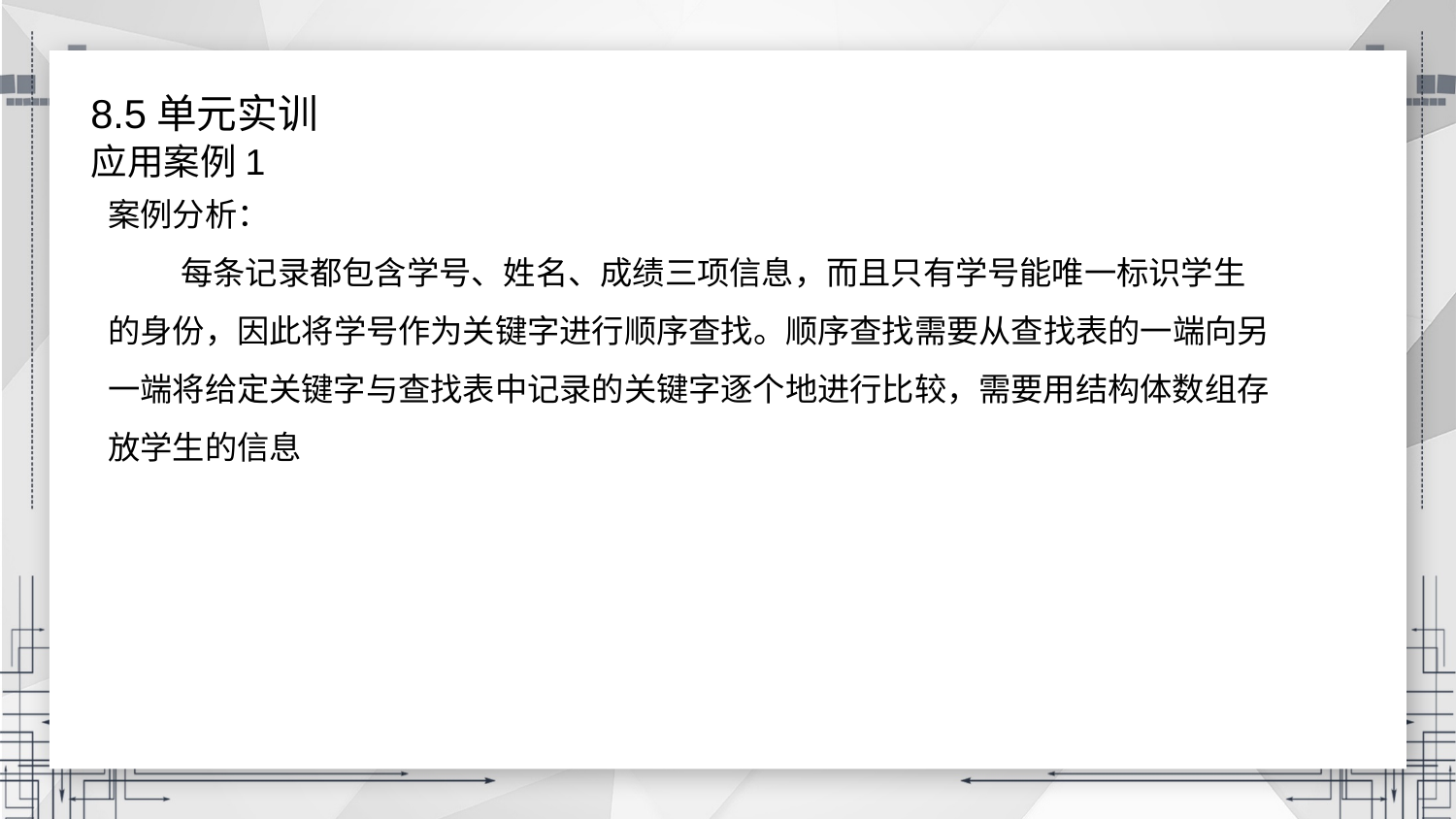

8.5单元实训
应用案例1
案例分析：
每条记录都包含学号、姓名、成绩三项信息，而且只有学号能唯一标识学生的身份，因此将学号作为关键字进行顺序查找。顺序查找需要从查找表的一端向另一端将给定关键字与查找表中记录的关键字逐个地进行比较，需要用结构体数组存放学生的信息